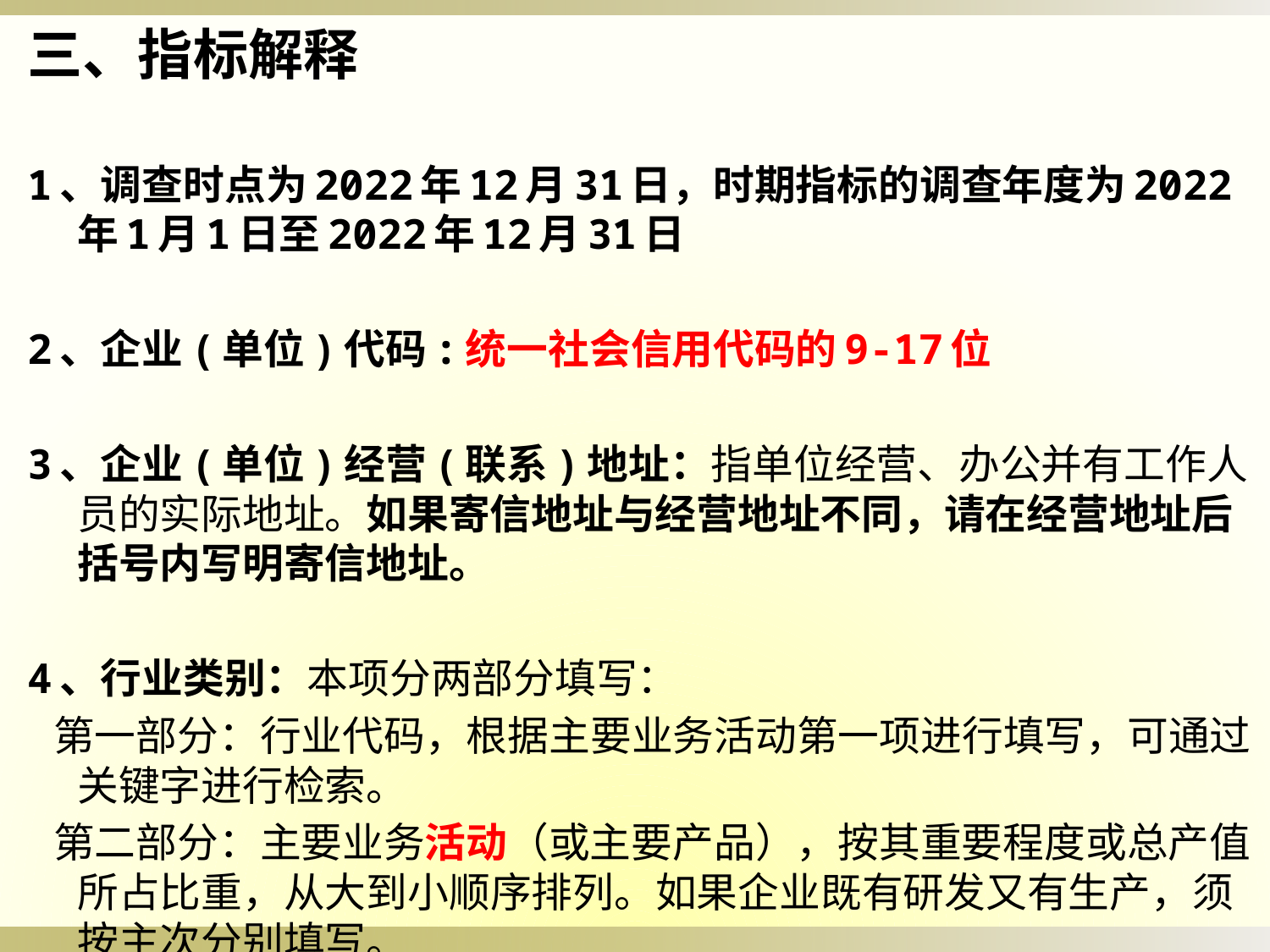

三、指标解释

1、调查时点为2022年12月31日，时期指标的调查年度为2022年1月1日至2022年12月31日

2、企业(单位)代码:统一社会信用代码的9-17位

3、企业(单位)经营(联系)地址：指单位经营、办公并有工作人员的实际地址。如果寄信地址与经营地址不同，请在经营地址后括号内写明寄信地址。

4、行业类别：本项分两部分填写：
  第一部分：行业代码，根据主要业务活动第一项进行填写，可通过关键字进行检索。
  第二部分：主要业务活动（或主要产品），按其重要程度或总产值所占比重，从大到小顺序排列。如果企业既有研发又有生产，须按主次分别填写。